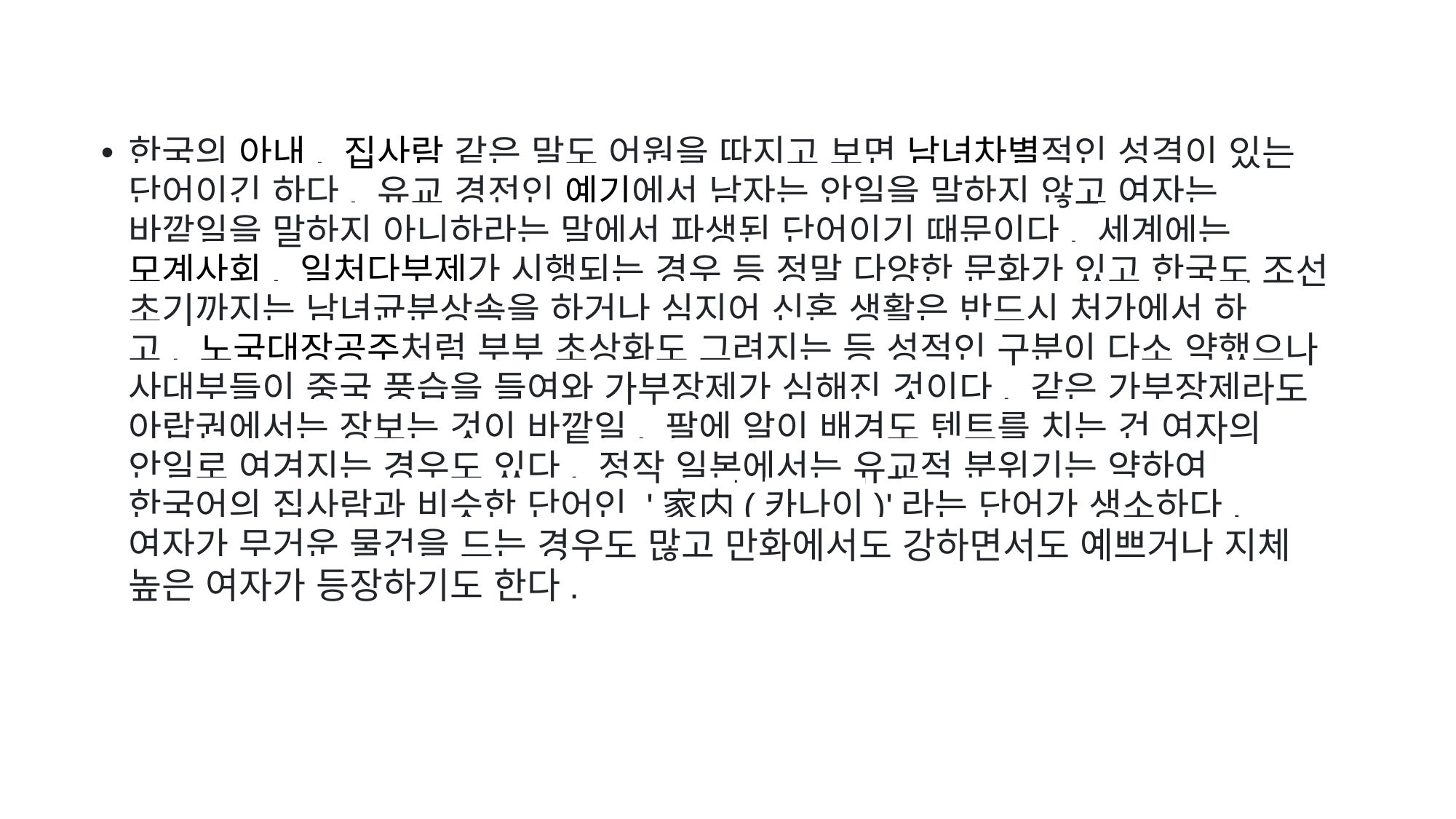

한국의 아내, 집사람 같은 말도 어원을 따지고 보면 남녀차별적인 성격이 있는 단어이긴 하다. 유교 경전인 예기에서 남자는 안일을 말하지 않고 여자는 바깥일을 말하지 아니하라는 말에서 파생된 단어이기 때문이다. 세계에는 모계사회, 일처다부제가 시행되는 경우 등 정말 다양한 문화가 있고 한국도 조선 초기까지는 남녀균분상속을 하거나 심지어 신혼 생활은 반드시 처가에서 하고, 노국대장공주처럼 부부 초상화도 그려지는 등 성적인 구분이 다소 약했으나 사대부들이 중국 풍습을 들여와 가부장제가 심해진 것이다. 같은 가부장제라도 아랍권에서는 장보는 것이 바깥일, 팔에 알이 배겨도 텐트를 치는 건 여자의 안일로 여겨지는 경우도 있다. 정작 일본에서는 유교적 분위기는 약하여 한국어의 집사람과 비슷한 단어인 '家内(카나이)'라는 단어가 생소하다. 여자가 무거운 물건을 드는 경우도 많고 만화에서도 강하면서도 예쁘거나 지체 높은 여자가 등장하기도 한다.